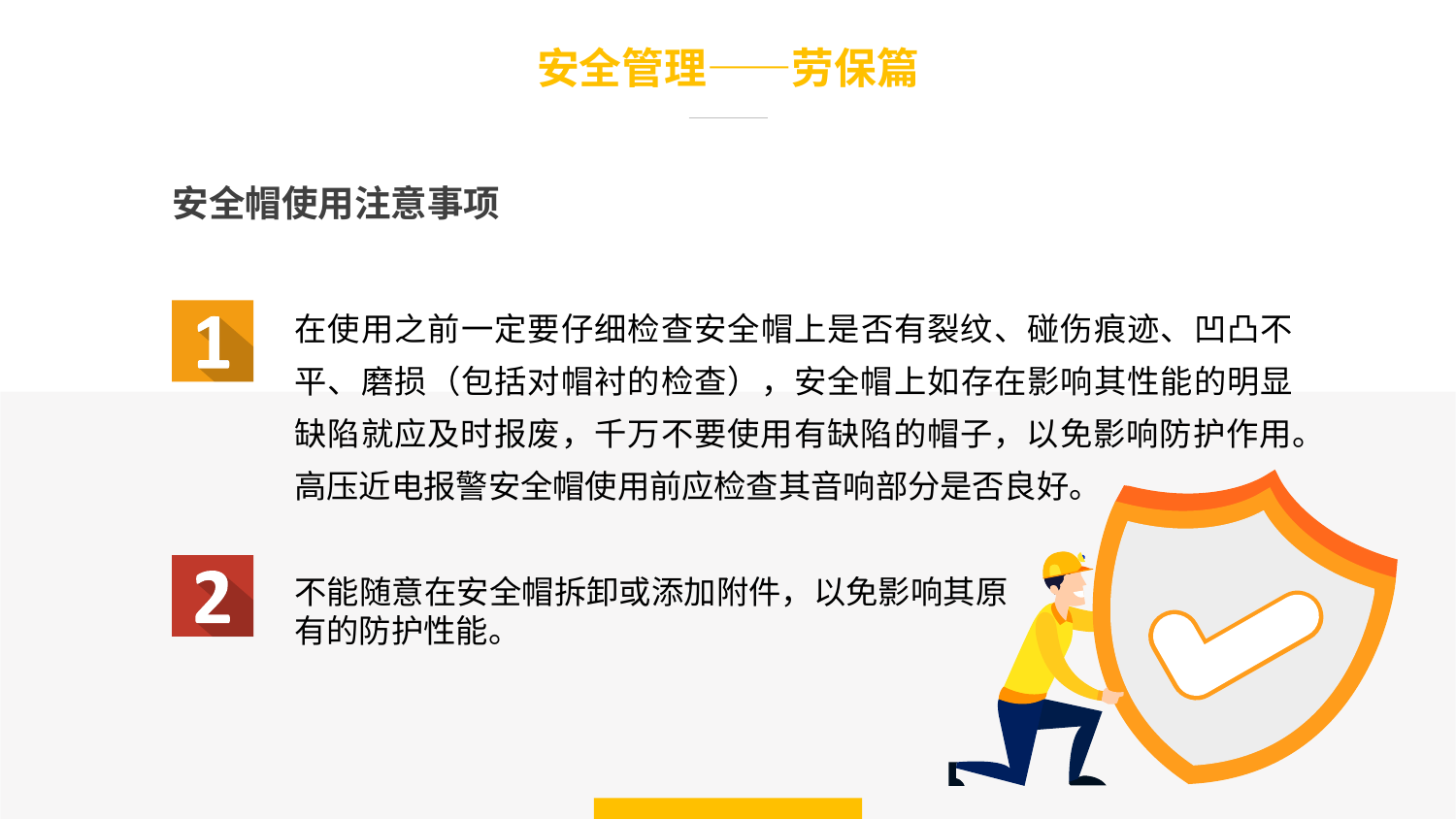

安全管理——劳保篇
安全帽使用注意事项
在使用之前一定要仔细检查安全帽上是否有裂纹、碰伤痕迹、凹凸不平、磨损（包括对帽衬的检查），安全帽上如存在影响其性能的明显缺陷就应及时报废，千万不要使用有缺陷的帽子，以免影响防护作用。高压近电报警安全帽使用前应检查其音响部分是否良好。

不能随意在安全帽拆卸或添加附件，以免影响其原有的防护性能。